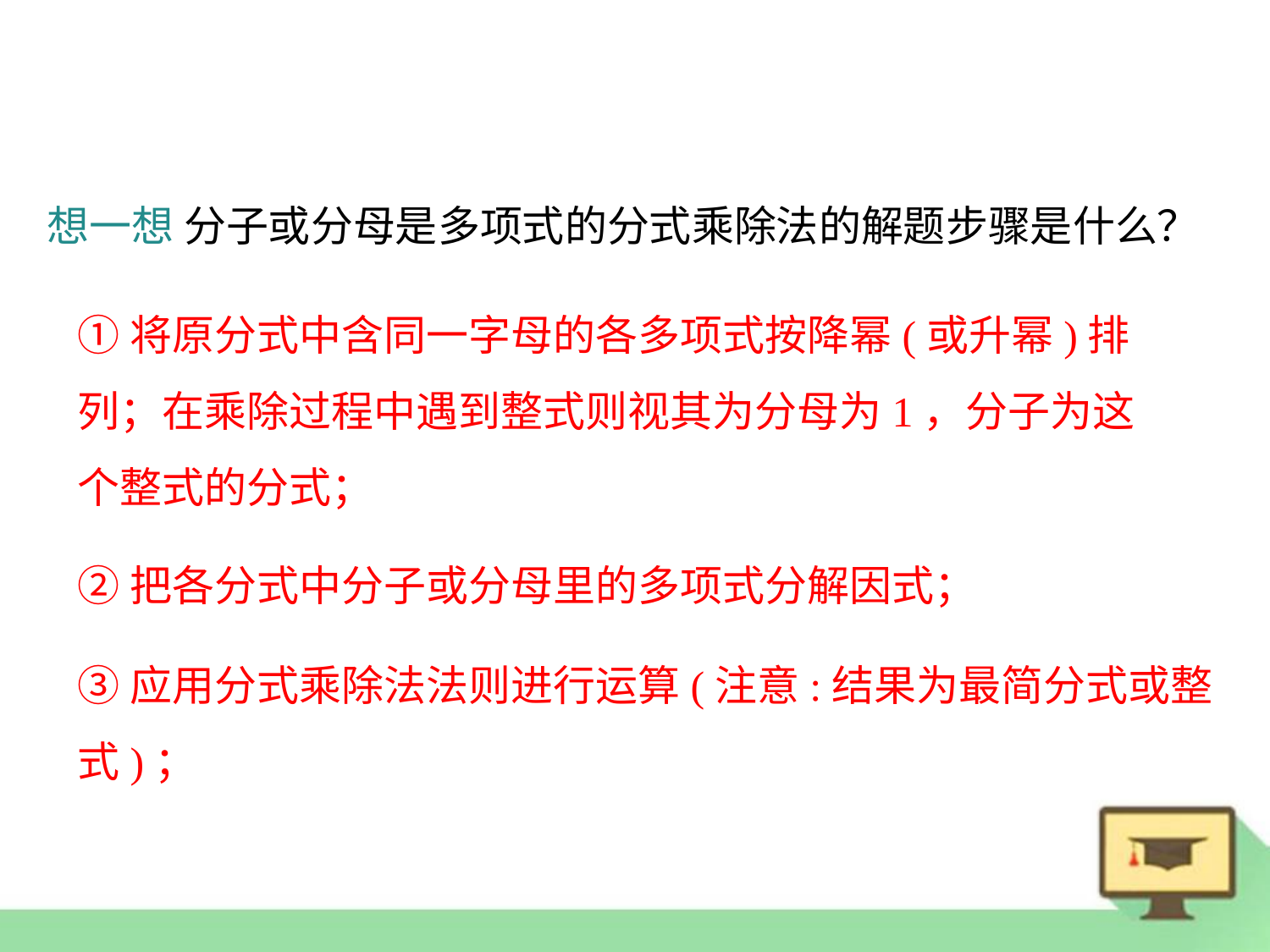

想一想 分子或分母是多项式的分式乘除法的解题步骤是什么？
①将原分式中含同一字母的各多项式按降幂(或升幂)排列；在乘除过程中遇到整式则视其为分母为1，分子为这个整式的分式；
②把各分式中分子或分母里的多项式分解因式；
③应用分式乘除法法则进行运算(注意:结果为最简分式或整式)；